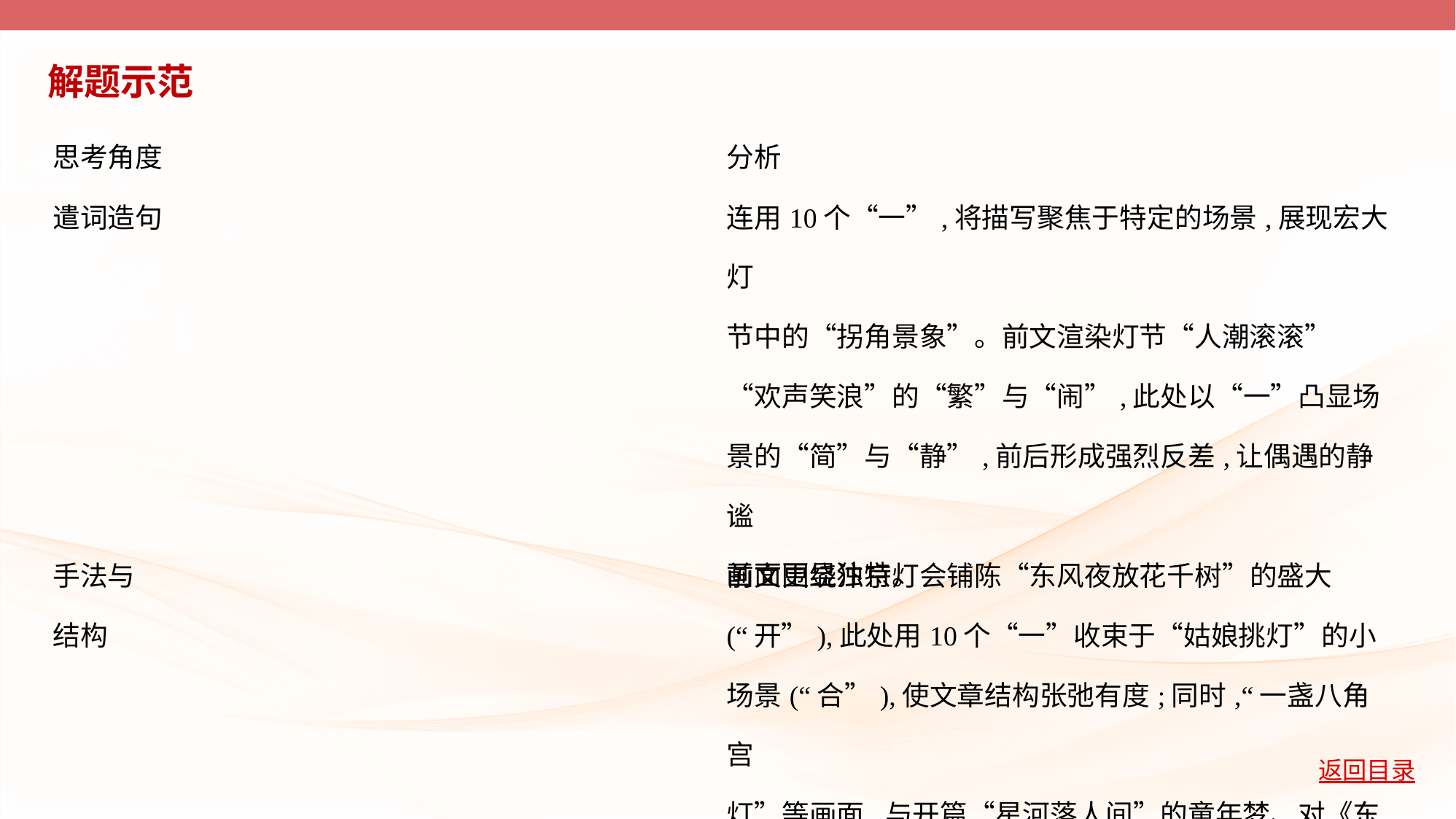

解题示范
| 思考角度 | 分析 |
| --- | --- |
| 遣词造句 | 连用10个“一”,将描写聚焦于特定的场景,展现宏大灯 节中的“拐角景象”。前文渲染灯节“人潮滚滚” “欢声笑浪”的“繁”与“闹”,此处以“一”凸显场 景的“简”与“静”,前后形成强烈反差,让偶遇的静谧 画面更显独特。 |
| 手法与 结构 | 前文围绕汴京灯会铺陈“东风夜放花千树”的盛大 (“开”),此处用10个“一”收束于“姑娘挑灯”的小 场景(“合”),使文章结构张弛有度;同时,“一盏八角宫 灯”等画面,与开篇“星河落人间”的童年梦、对《东 京梦录华》的联想相呼应,让现实与梦境交织,让作品余 韵十足。 |